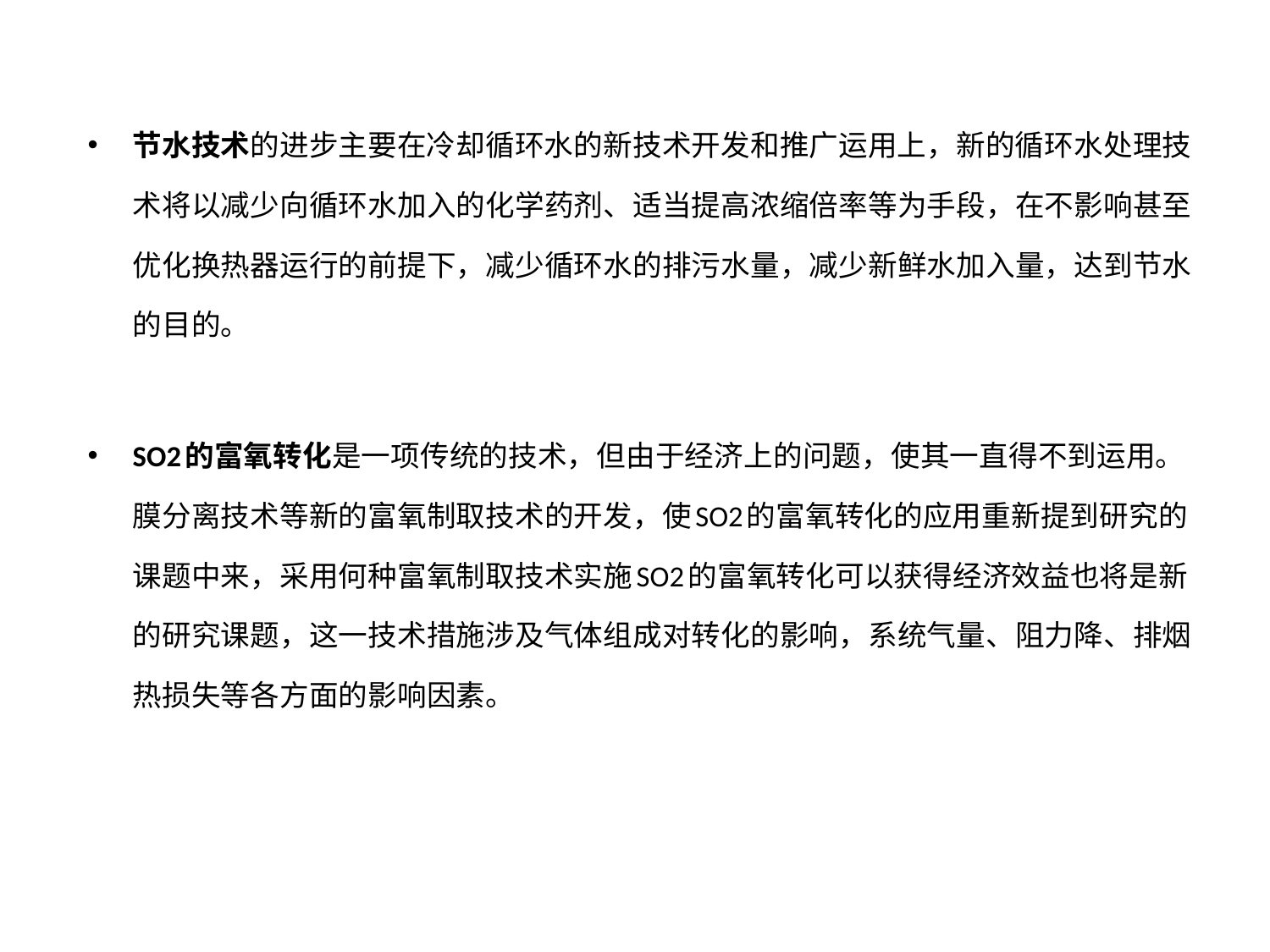

节水技术的进步主要在冷却循环水的新技术开发和推广运用上，新的循环水处理技术将以减少向循环水加入的化学药剂、适当提高浓缩倍率等为手段，在不影响甚至优化换热器运行的前提下，减少循环水的排污水量，减少新鲜水加入量，达到节水的目的。

SO2的富氧转化是一项传统的技术，但由于经济上的问题，使其一直得不到运用。膜分离技术等新的富氧制取技术的开发，使SO2的富氧转化的应用重新提到研究的课题中来，采用何种富氧制取技术实施SO2的富氧转化可以获得经济效益也将是新的研究课题，这一技术措施涉及气体组成对转化的影响，系统气量、阻力降、排烟热损失等各方面的影响因素。